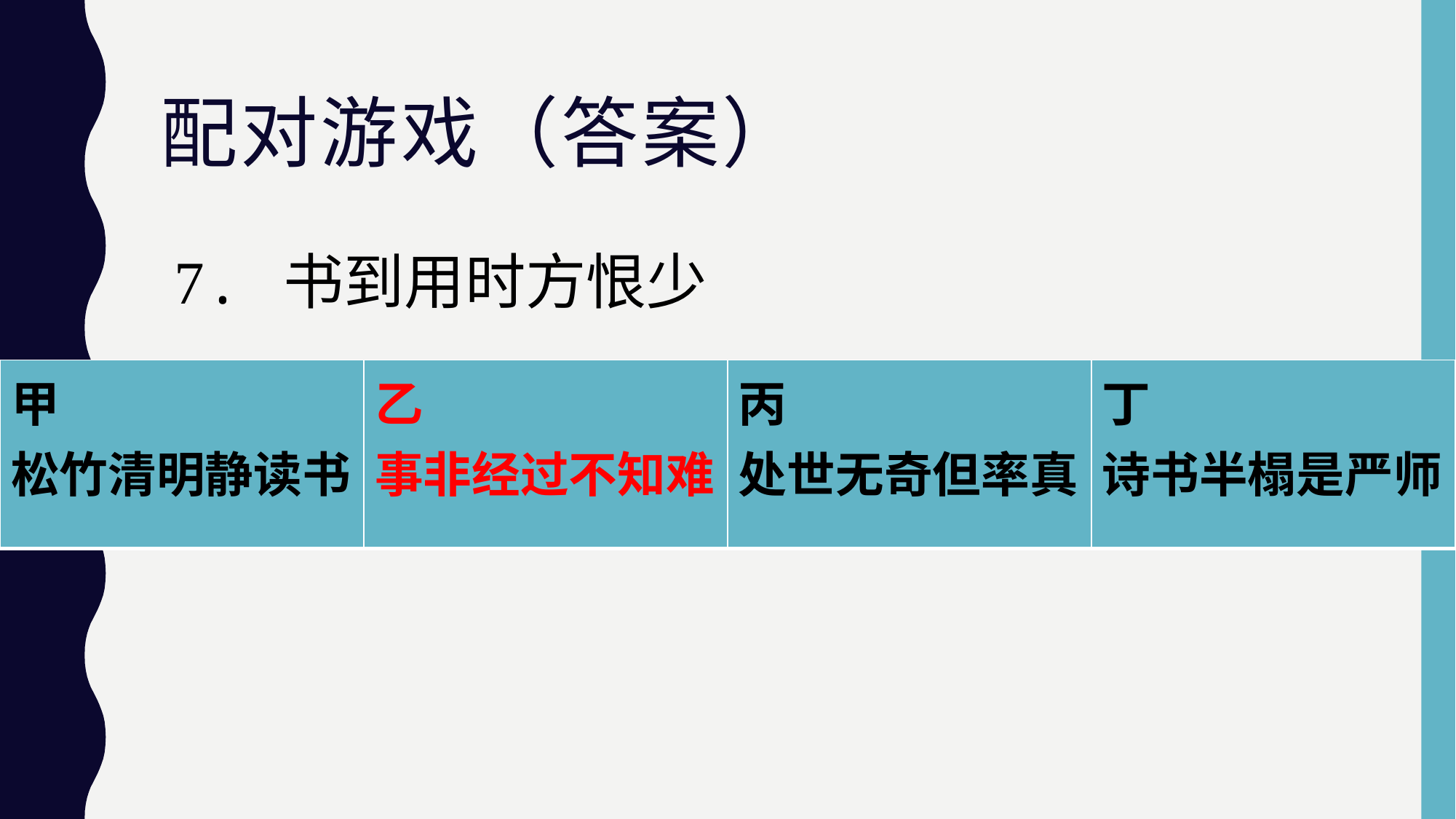

# 配对游戏（答案）
7.	书到用时方恨少
| 甲 松竹清明静读书 | 乙 事非经过不知难 | 丙 处世无奇但率真 | 丁 诗书半榻是严师 |
| --- | --- | --- | --- |